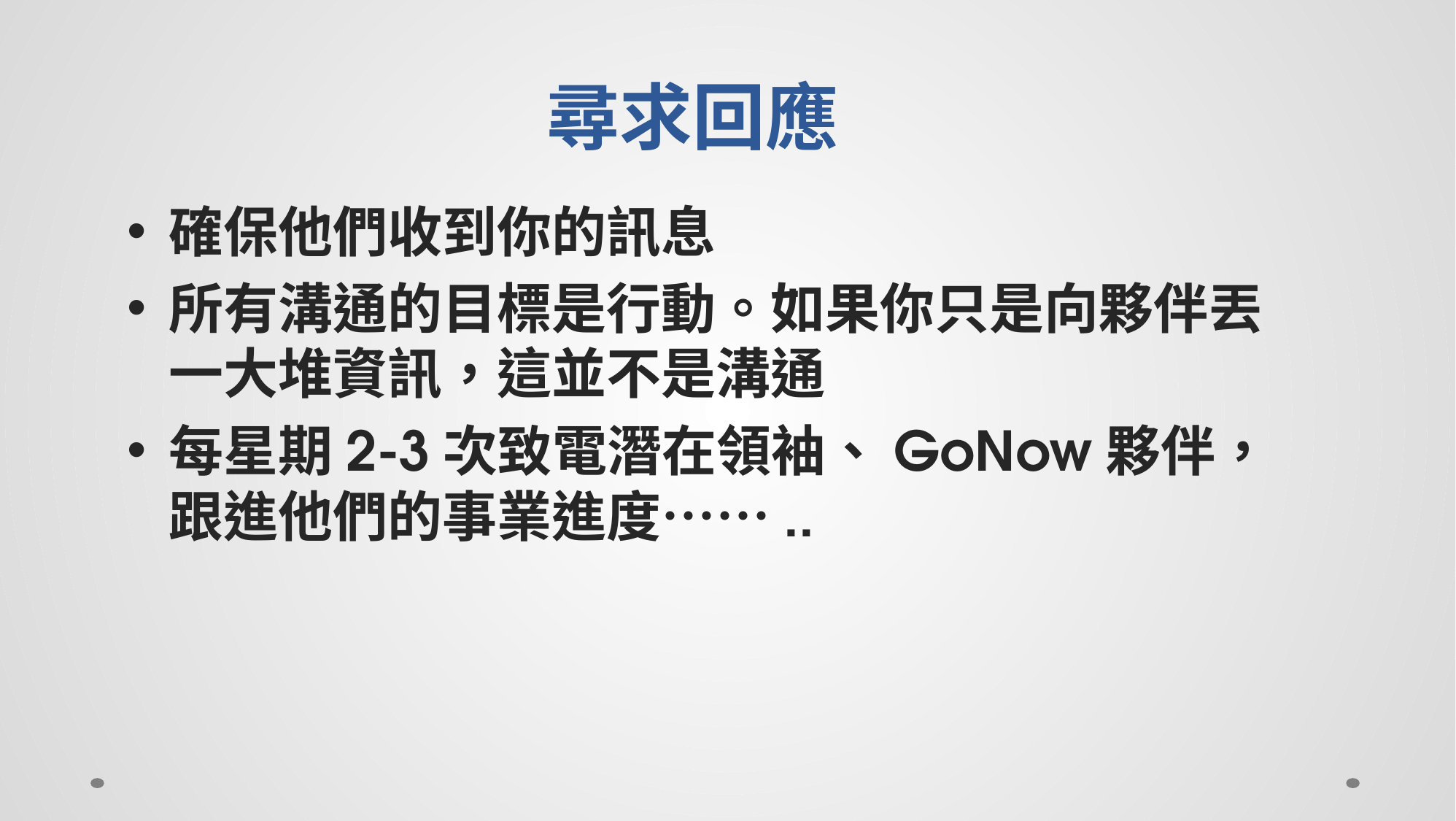

# 尋求回應
確保他們收到你的訊息
所有溝通的目標是行動。如果你只是向夥伴丟一大堆資訊，這並不是溝通
每星期2-3次致電潛在領袖、GoNow夥伴，跟進他們的事業進度……..